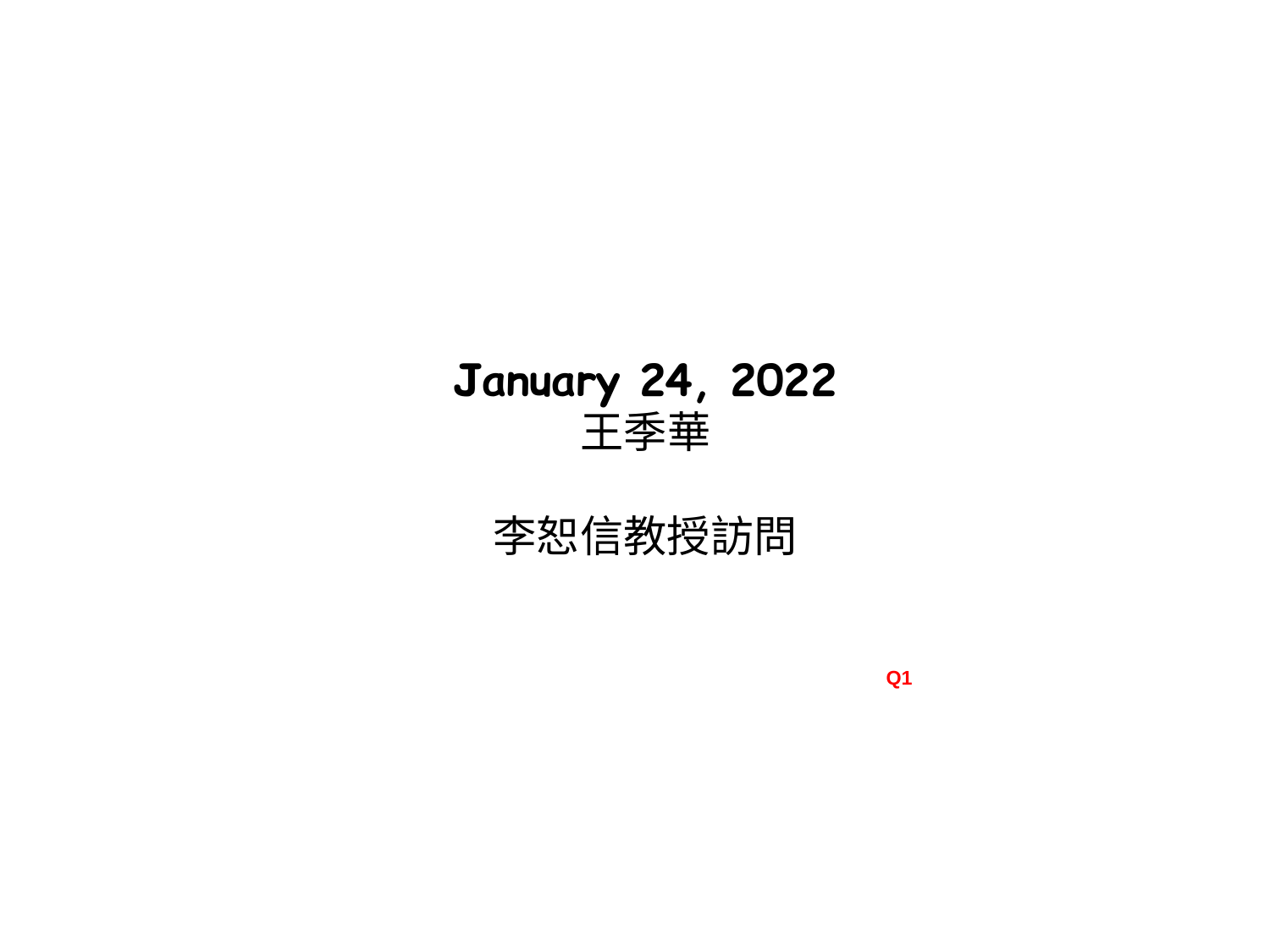

# January 24, 2022 王季華 李恕信教授訪問 Q1